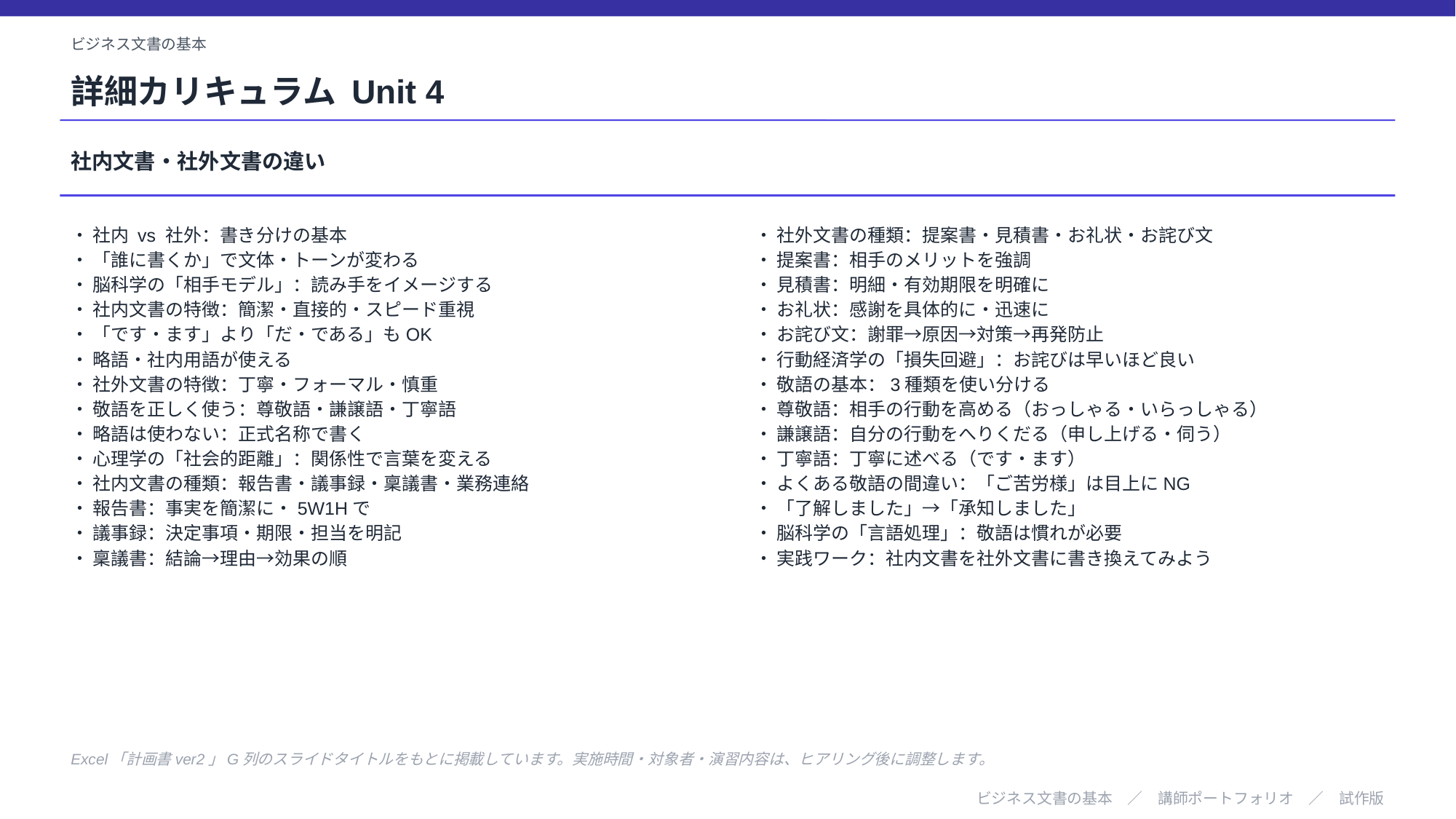

ビジネス文書の基本
詳細カリキュラム Unit 4

社内文書・社外文書の違い

・ 社内 vs 社外：書き分けの基本
・ 「誰に書くか」で文体・トーンが変わる
・ 脳科学の「相手モデル」：読み手をイメージする
・ 社内文書の特徴：簡潔・直接的・スピード重視
・ 「です・ます」より「だ・である」もOK
・ 略語・社内用語が使える
・ 社外文書の特徴：丁寧・フォーマル・慎重
・ 敬語を正しく使う：尊敬語・謙譲語・丁寧語
・ 略語は使わない：正式名称で書く
・ 心理学の「社会的距離」：関係性で言葉を変える
・ 社内文書の種類：報告書・議事録・稟議書・業務連絡
・ 報告書：事実を簡潔に・5W1Hで
・ 議事録：決定事項・期限・担当を明記
・ 稟議書：結論→理由→効果の順
・ 社外文書の種類：提案書・見積書・お礼状・お詫び文
・ 提案書：相手のメリットを強調
・ 見積書：明細・有効期限を明確に
・ お礼状：感謝を具体的に・迅速に
・ お詫び文：謝罪→原因→対策→再発防止
・ 行動経済学の「損失回避」：お詫びは早いほど良い
・ 敬語の基本：3種類を使い分ける
・ 尊敬語：相手の行動を高める（おっしゃる・いらっしゃる）
・ 謙譲語：自分の行動をへりくだる（申し上げる・伺う）
・ 丁寧語：丁寧に述べる（です・ます）
・ よくある敬語の間違い：「ご苦労様」は目上にNG
・ 「了解しました」→「承知しました」
・ 脳科学の「言語処理」：敬語は慣れが必要
・ 実践ワーク：社内文書を社外文書に書き換えてみよう
Excel「計画書ver2」G列のスライドタイトルをもとに掲載しています。実施時間・対象者・演習内容は、ヒアリング後に調整します。
ビジネス文書の基本　／　講師ポートフォリオ　／　試作版